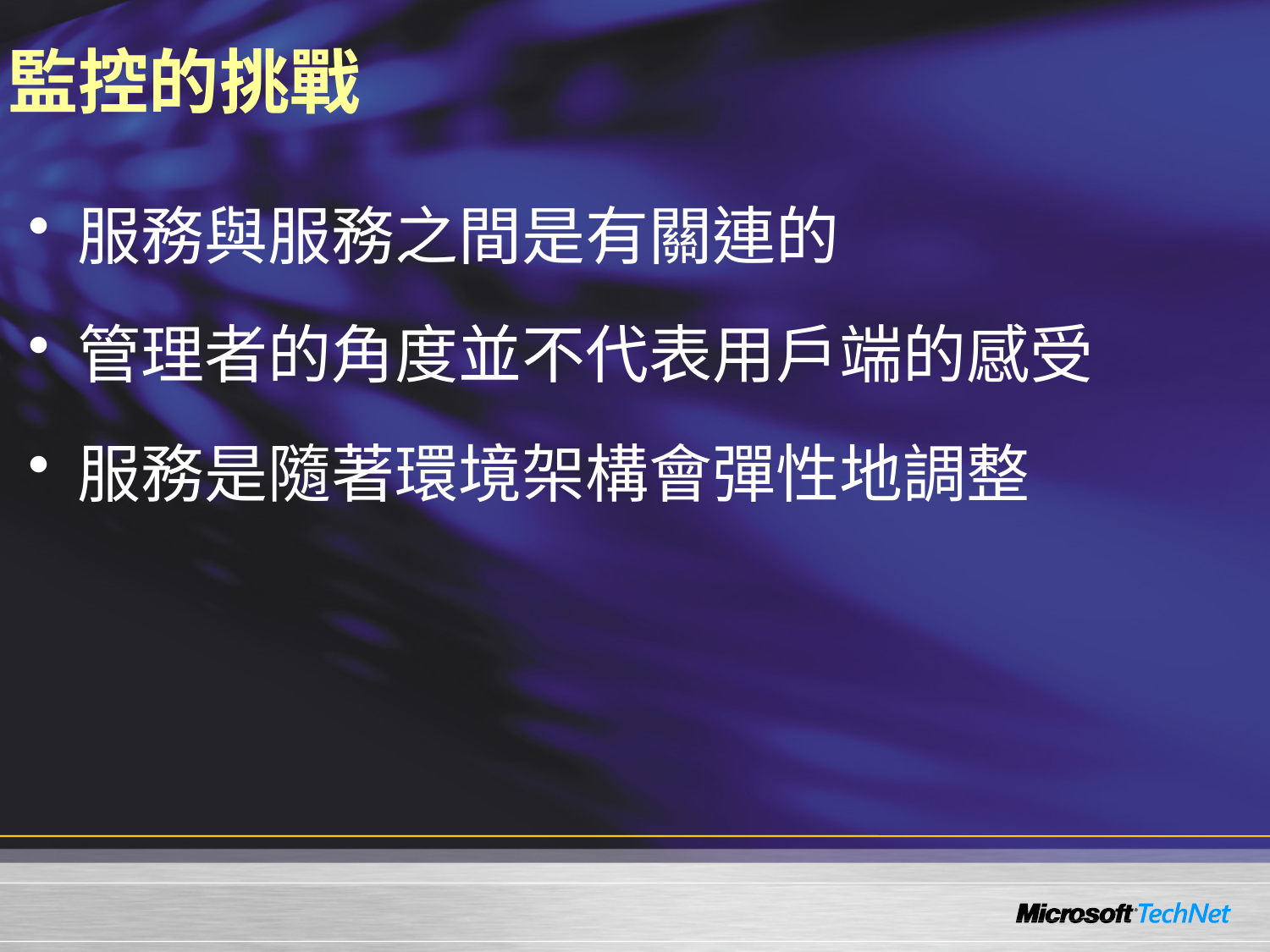

# 監控的挑戰
服務與服務之間是有關連的
管理者的角度並不代表用戶端的感受
服務是隨著環境架構會彈性地調整